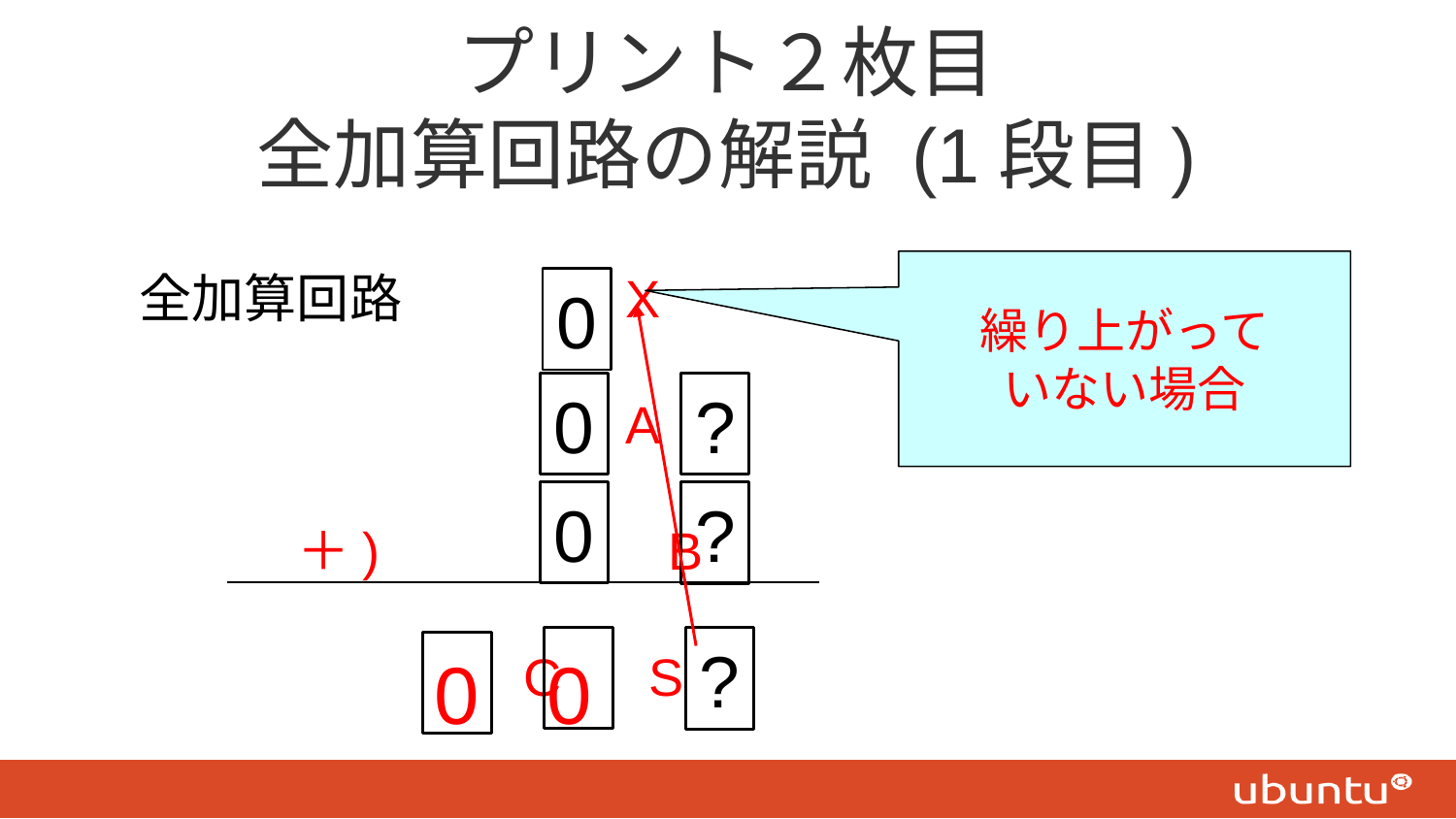

プリント２枚目
全加算回路の解説 (1段目)
繰り上がって
いない場合
　　全加算回路　　　　X

　　　　　　　　　　　A

　　　　　＋)　　　　　B

 　　　　　　 　　 C      S
0
0
?
0
?
0
?
0
0   0